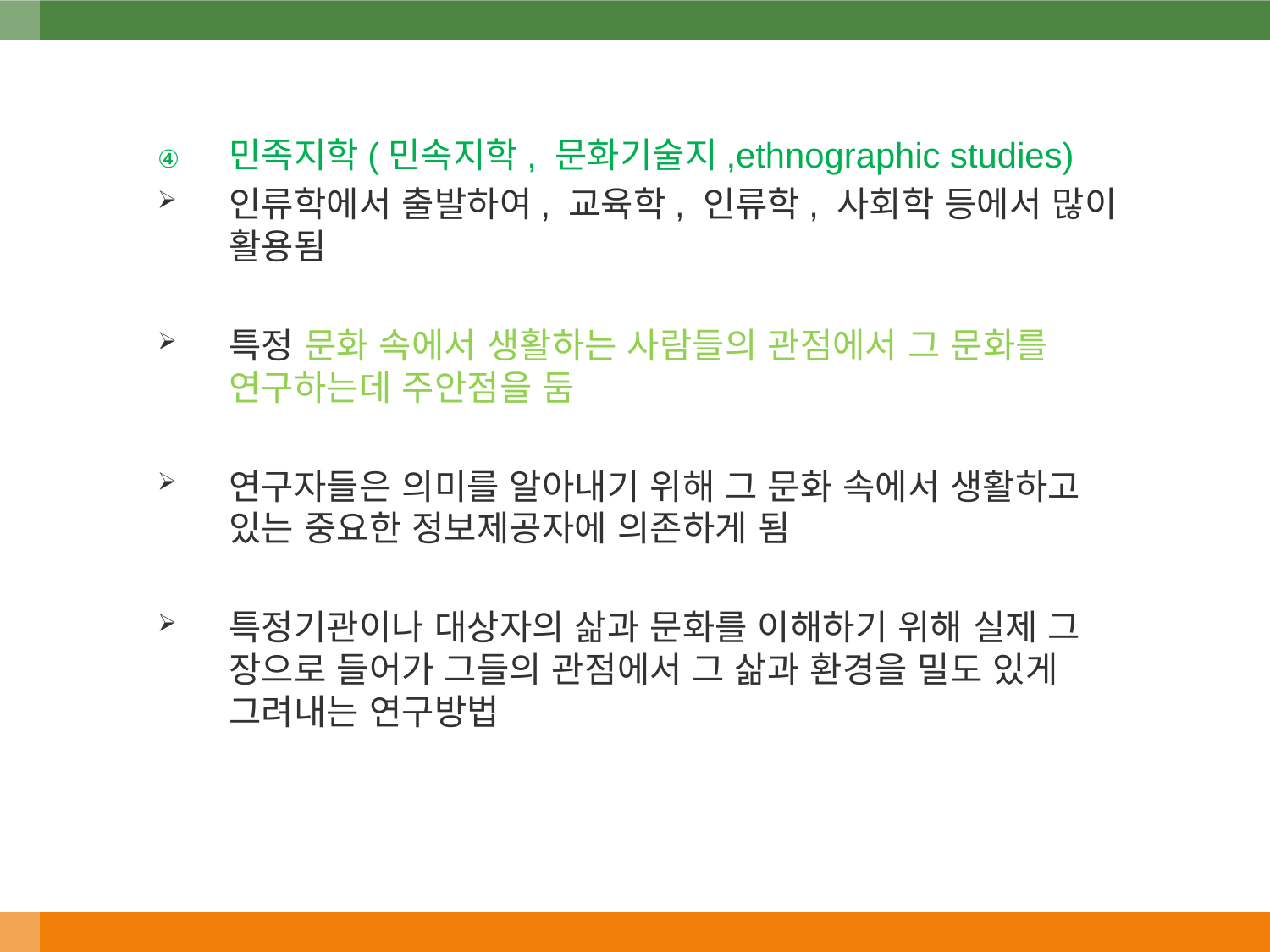

민족지학(민속지학, 문화기술지,ethnographic studies)
인류학에서 출발하여, 교육학, 인류학, 사회학 등에서 많이 활용됨

특정 문화 속에서 생활하는 사람들의 관점에서 그 문화를 연구하는데 주안점을 둠

연구자들은 의미를 알아내기 위해 그 문화 속에서 생활하고 있는 중요한 정보제공자에 의존하게 됨

특정기관이나 대상자의 삶과 문화를 이해하기 위해 실제 그 장으로 들어가 그들의 관점에서 그 삶과 환경을 밀도 있게 그려내는 연구방법